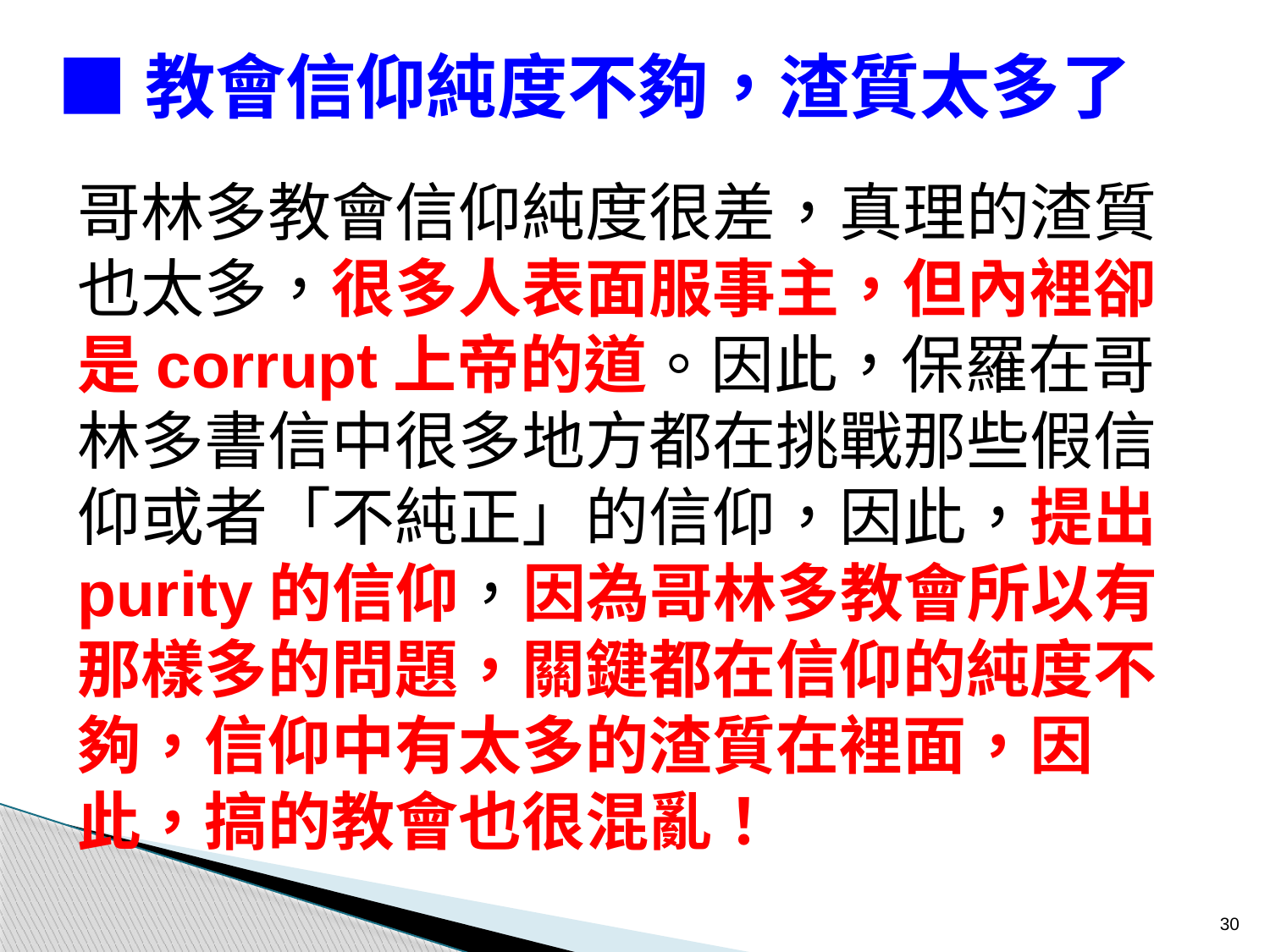

■教會信仰純度不夠，渣質太多了
哥林多教會信仰純度很差，真理的渣質也太多，很多人表面服事主，但內裡卻是corrupt上帝的道。因此，保羅在哥林多書信中很多地方都在挑戰那些假信仰或者「不純正」的信仰，因此，提出purity的信仰，因為哥林多教會所以有那樣多的問題，關鍵都在信仰的純度不夠，信仰中有太多的渣質在裡面，因此，搞的教會也很混亂！
30